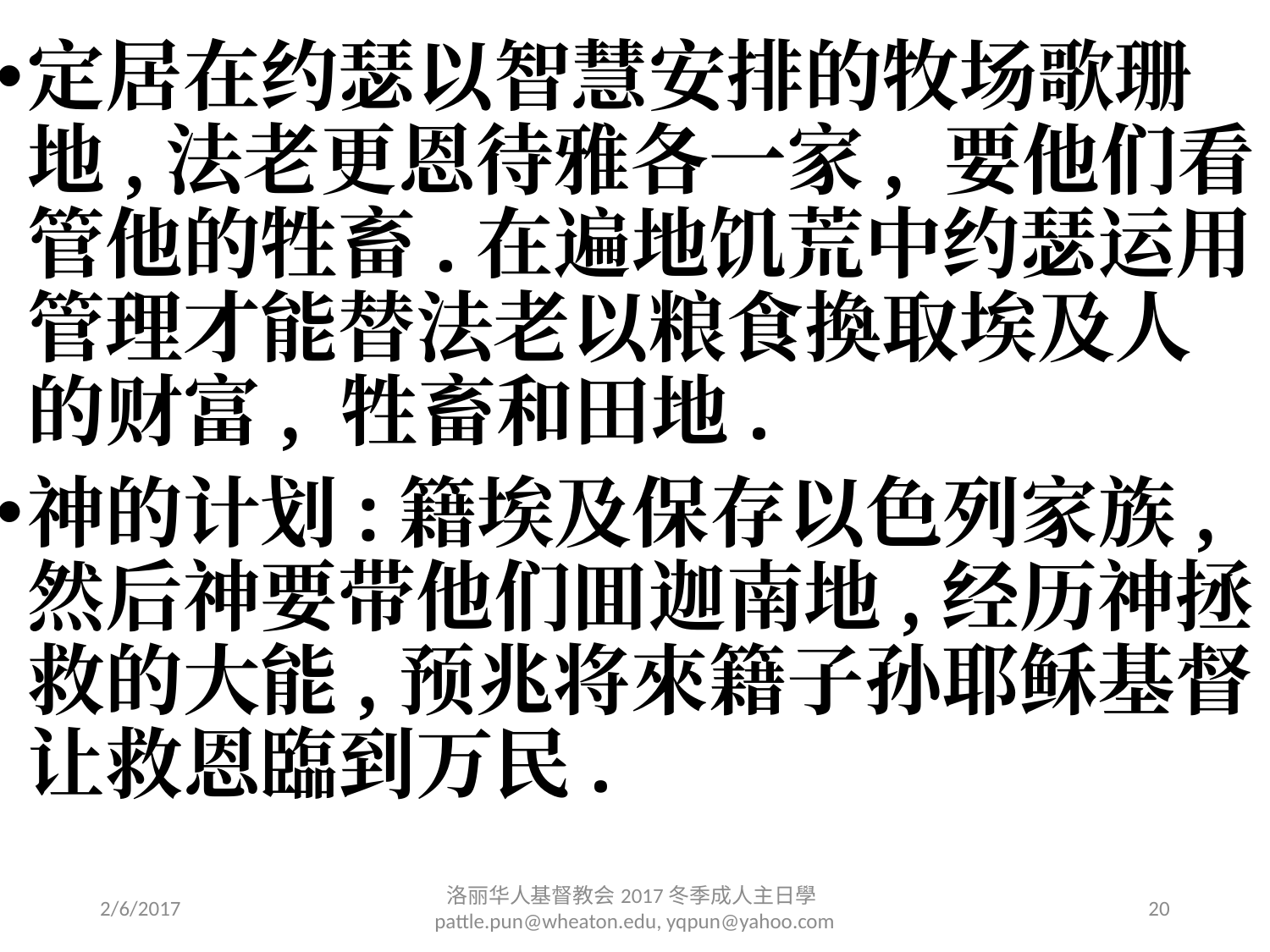

定居在约瑟以智慧安排的牧场歌珊地,法老更恩待雅各一家, 要他们看管他的牲畜.在遍地饥荒中约瑟运用管理才能替法老以粮食換取埃及人的财富, 牲畜和田地.
神的计划:籍埃及保存以色列家族,然后神要带他们囬迦南地,经历神拯救的大能,预兆将來籍子孙耶稣基督让救恩臨到万民.

2/6/2017
洛丽华⼈基督教会2017冬季成⼈主⽇學  pattle.pun@wheaton.edu, yqpun@yahoo.com
20